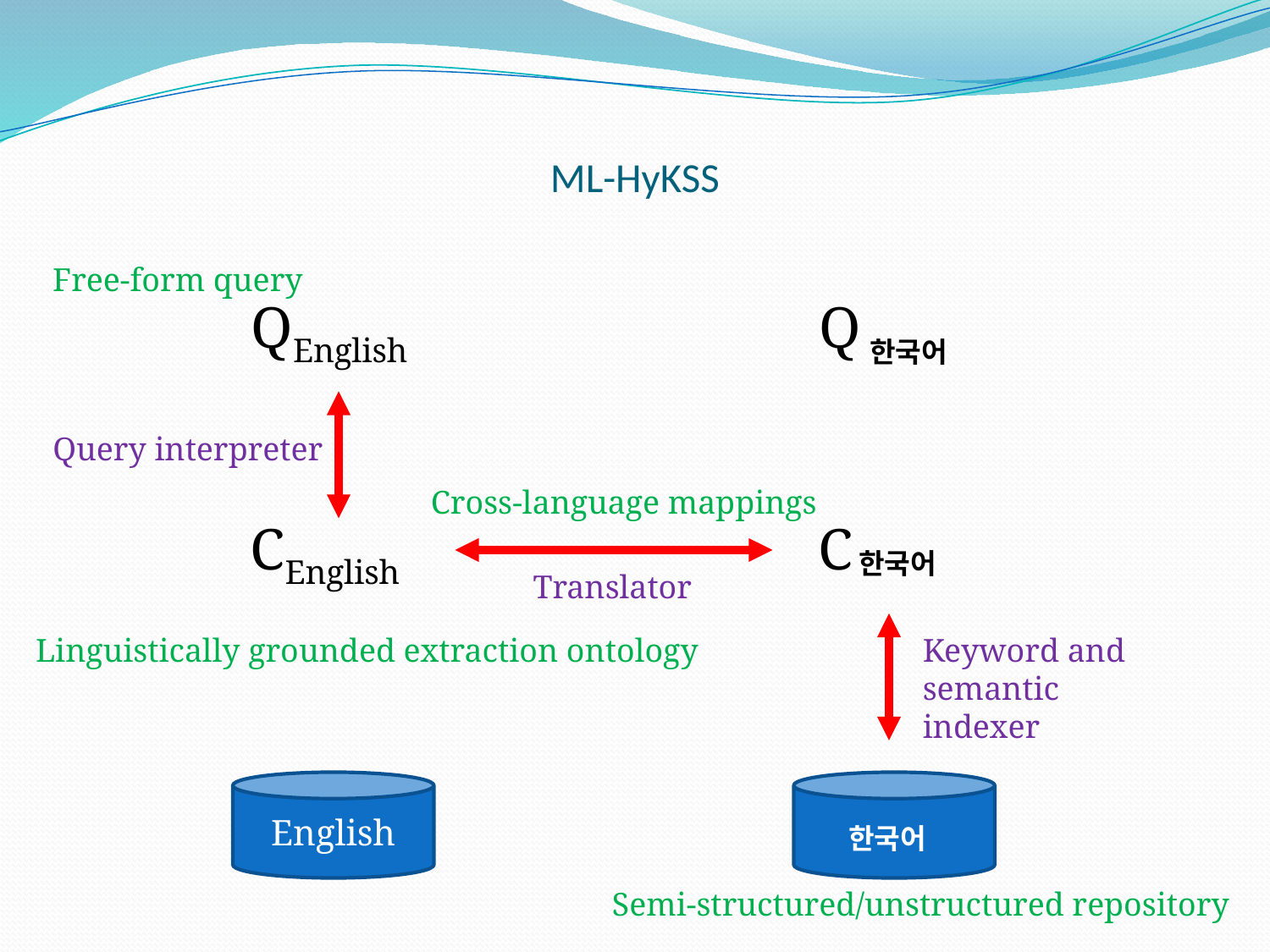

# ML-HyKSS
Free-form query
QEnglish
Q
한국어
Query interpreter
Cross-language mappings
CEnglish
C
한국어
Translator
Linguistically grounded extraction ontology
Keyword and semantic indexer
English

한국어
Semi-structured/unstructured repository